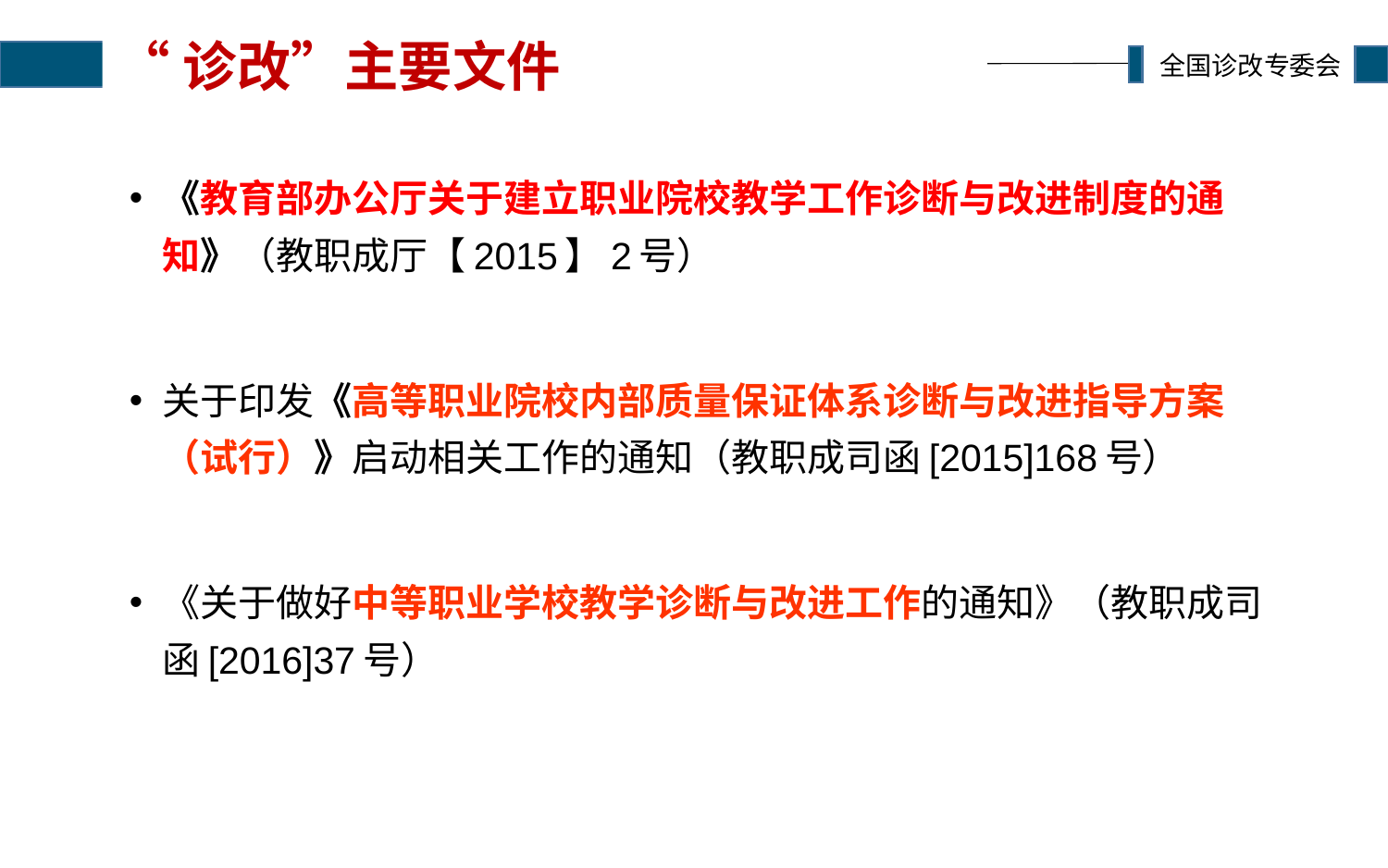

# “诊改”主要文件
《教育部办公厅关于建立职业院校教学工作诊断与改进制度的通知》（教职成厅【2015】2号）

关于印发《高等职业院校内部质量保证体系诊断与改进指导方案（试行）》启动相关工作的通知（教职成司函[2015]168号）

《关于做好中等职业学校教学诊断与改进工作的通知》（教职成司函[2016]37号）